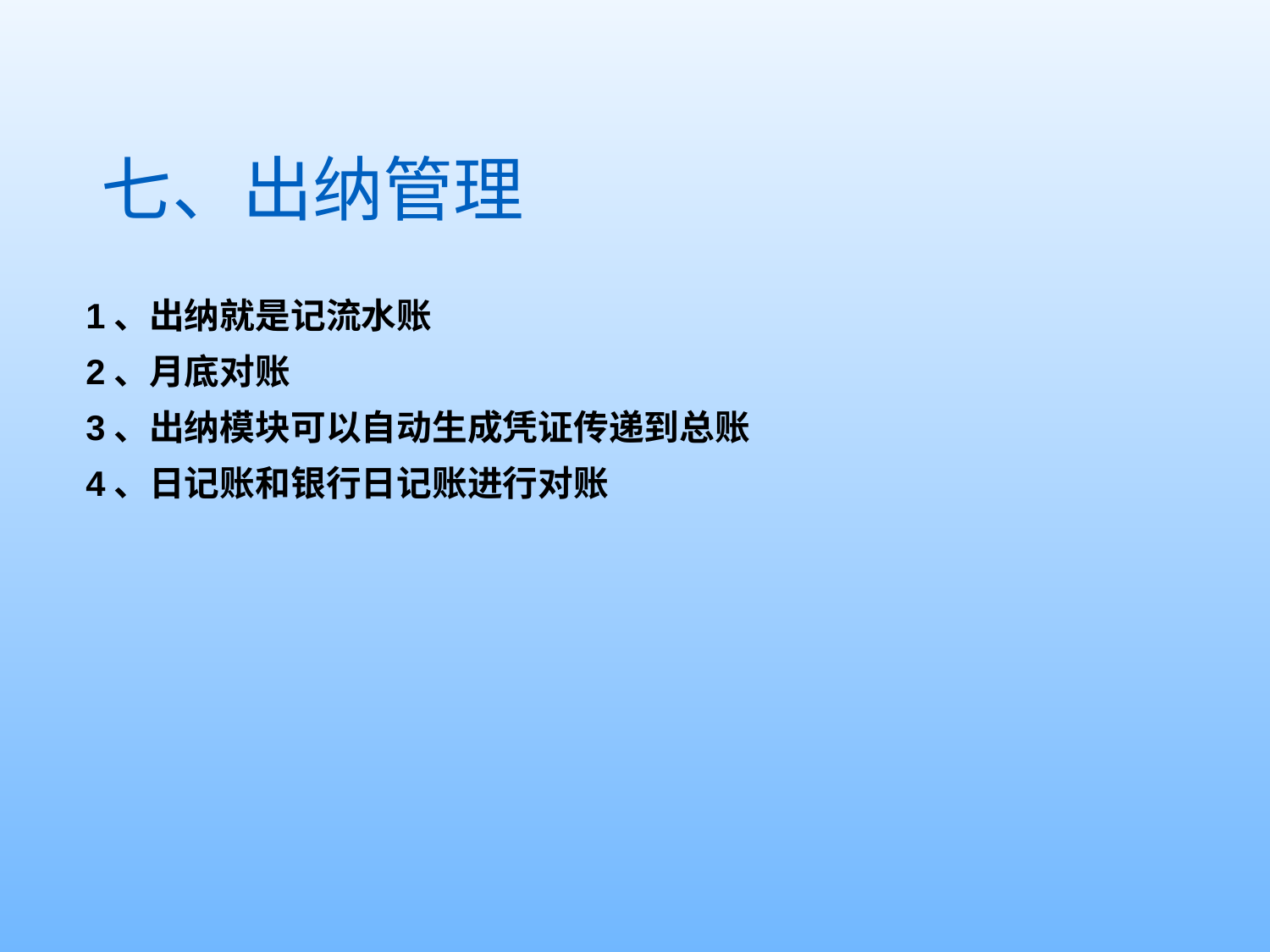

七、出纳管理
1、出纳就是记流水账
2、月底对账
3、出纳模块可以自动生成凭证传递到总账
4、日记账和银行日记账进行对账